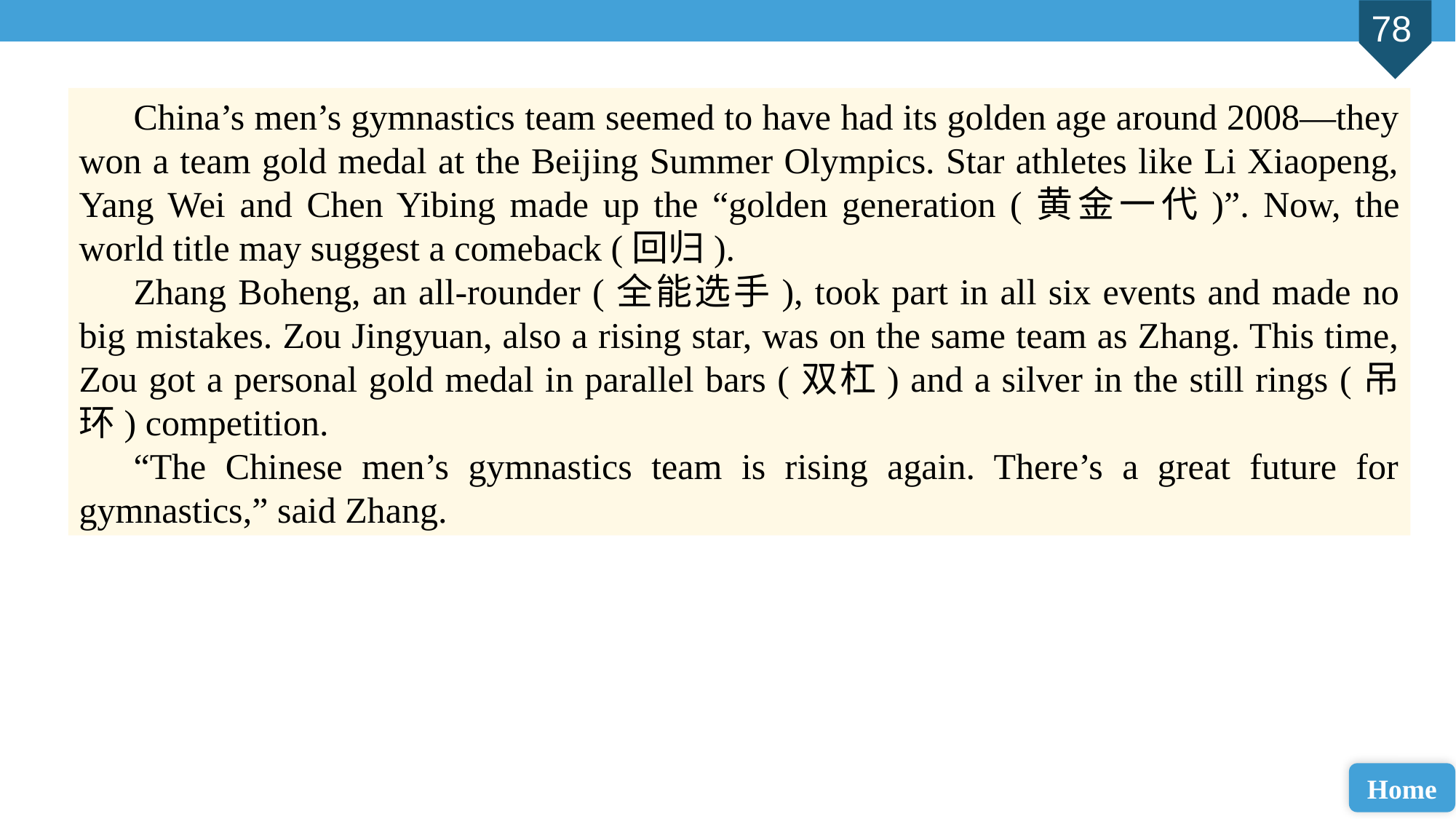

China’s men’s gymnastics team seemed to have had its golden age around 2008—they won a team gold medal at the Beijing Summer Olympics. Star athletes like Li Xiaopeng, Yang Wei and Chen Yibing made up the “golden generation (黄金一代)”. Now, the world title may suggest a comeback (回归).
Zhang Boheng, an all-rounder (全能选手), took part in all six events and made no big mistakes. Zou Jingyuan, also a rising star, was on the same team as Zhang. This time, Zou got a personal gold medal in parallel bars (双杠) and a silver in the still rings (吊环) competition.
“The Chinese men’s gymnastics team is rising again. There’s a great future for gymnastics,” said Zhang.